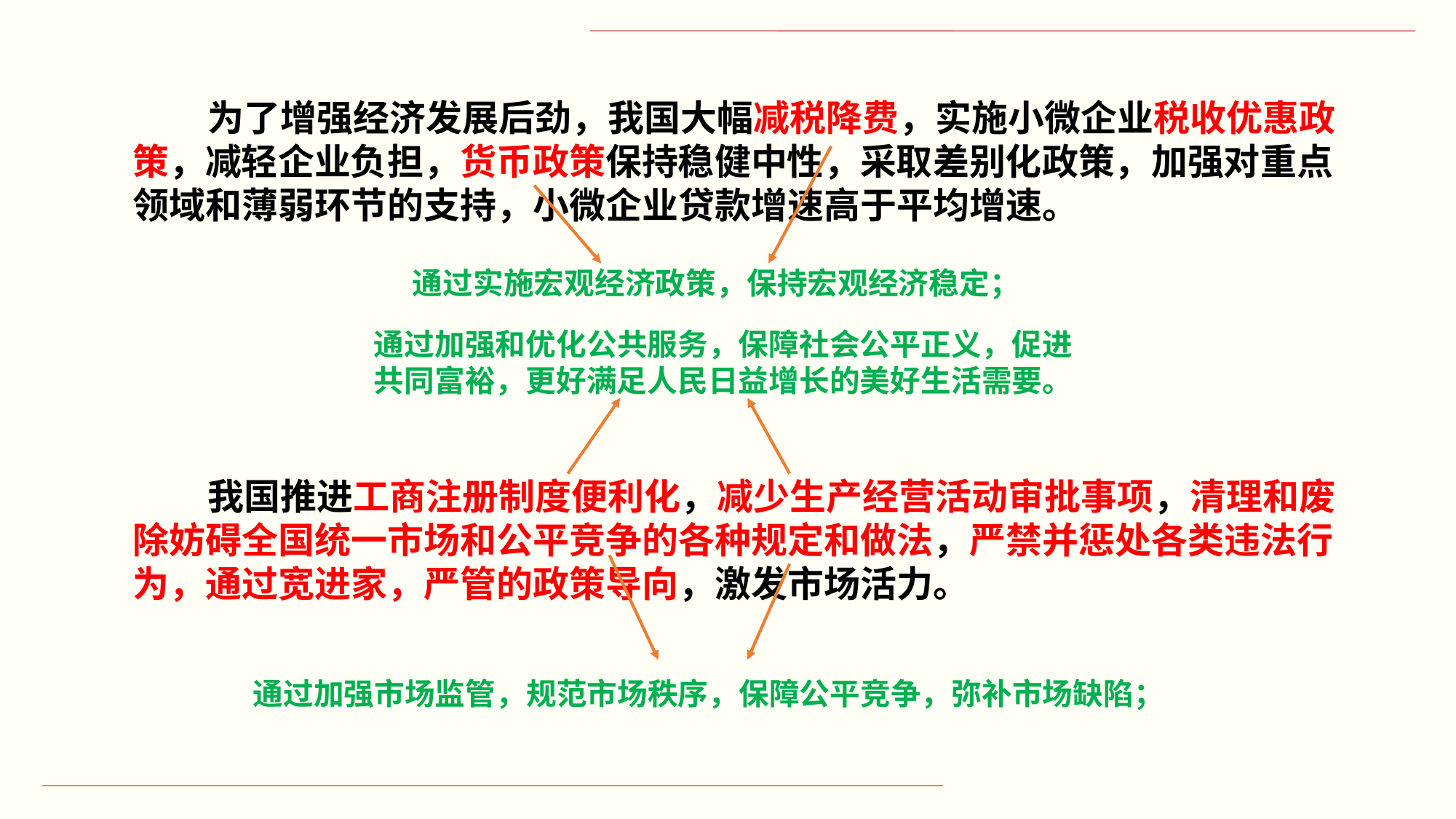

为了增强经济发展后劲，我国大幅减税降费，实施小微企业税收优惠政策，减轻企业负担，货币政策保持稳健中性，采取差别化政策，加强对重点领域和薄弱环节的支持，小微企业贷款增速高于平均增速。

我国推进工商注册制度便利化，减少生产经营活动审批事项，清理和废除妨碍全国统一市场和公平竞争的各种规定和做法，严禁并惩处各类违法行为，通过宽进家，严管的政策导向，激发市场活力。
通过实施宏观经济政策，保持宏观经济稳定；
通过加强和优化公共服务，保障社会公平正义，促进共同富裕，更好满足人民日益增长的美好生活需要。
通过加强市场监管，规范市场秩序，保障公平竞争，弥补市场缺陷；